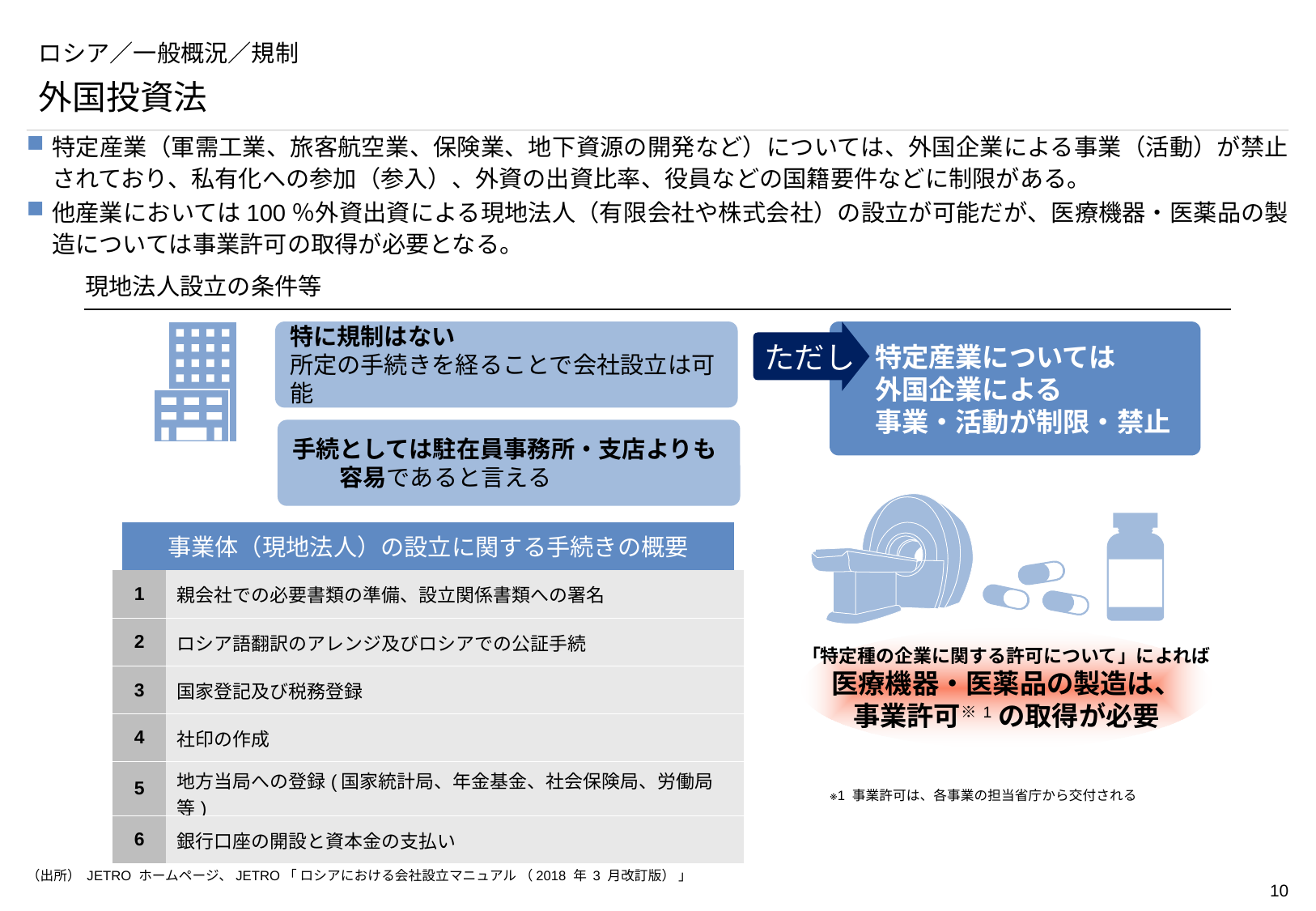

# ロシア／一般概況／規制
外国投資法
特定産業（軍需工業、旅客航空業、保険業、地下資源の開発など）については、外国企業による事業（活動）が禁止されており、私有化への参加（参入）、外資の出資比率、役員などの国籍要件などに制限がある。
他産業においては100％外資出資による現地法人（有限会社や株式会社）の設立が可能だが、医療機器・医薬品の製造については事業許可の取得が必要となる。
現地法人設立の条件等

特に規制はない
所定の手続きを経ることで会社設立は可能
特定産業については
外国企業による
事業・活動が制限・禁止
ただし

手続としては駐在員事務所・支店よりも　　容易であると言える

事業体（現地法人）の設立に関する手続きの概要

| 1 | 親会社での必要書類の準備、設立関係書類への署名 |
| --- | --- |
| 2 | ロシア語翻訳のアレンジ及びロシアでの公証手続 |
| 3 | 国家登記及び税務登録 |
| 4 | 社印の作成 |
| 5 | 地方当局への登録(国家統計局、年金基金、社会保険局、労働局等) |
| 6 | 銀行口座の開設と資本金の支払い |
「特定種の企業に関する許可について」によれば
医療機器・医薬品の製造は、
事業許可※1の取得が必要
※1 事業許可は、各事業の担当省庁から交付される
（出所） JETRO ホームページ、JETRO「 ロシアにおける会社設立マニュアル （2018 年 3 月改訂版） 」